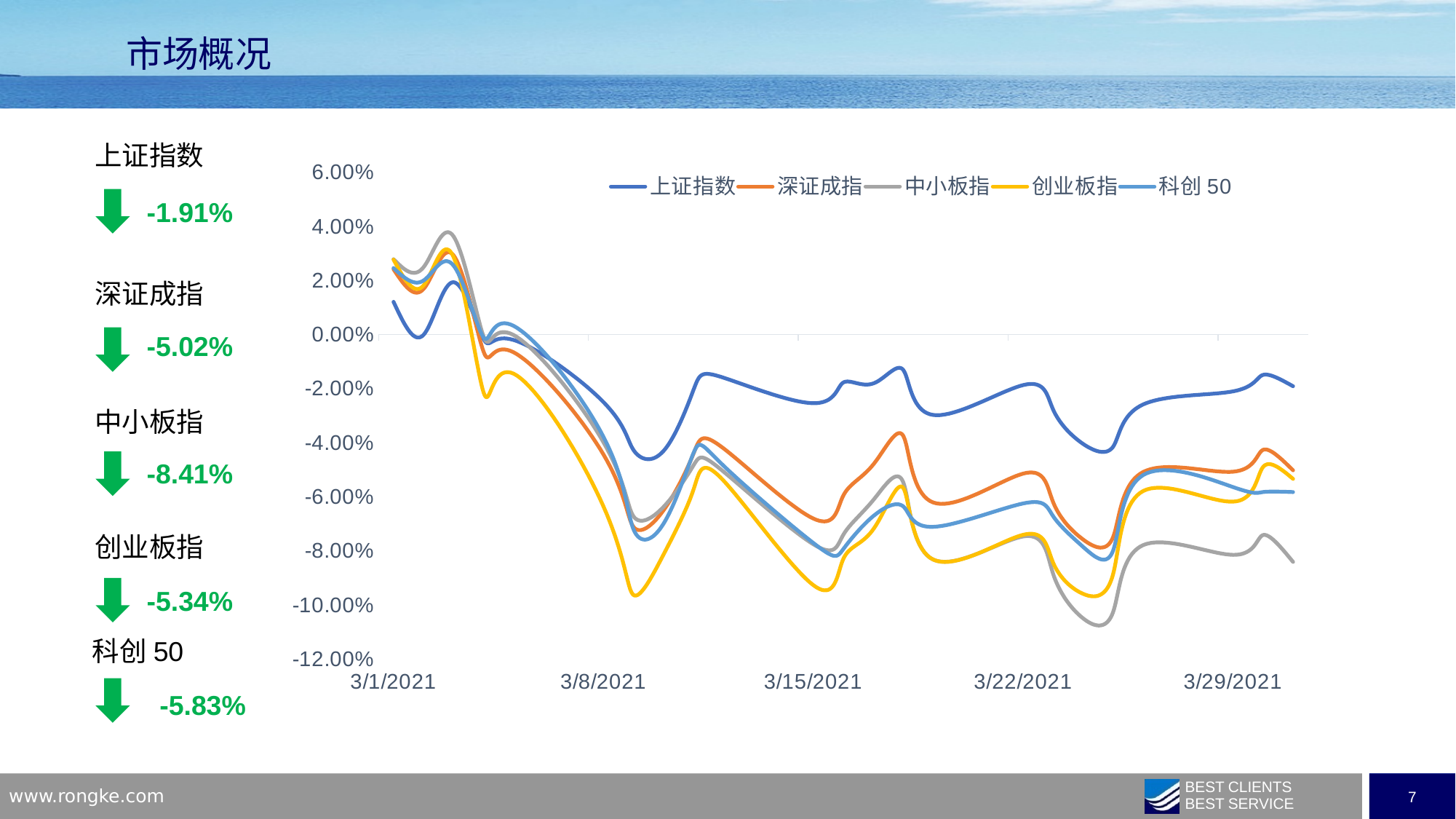

市场概况
上证指数

### Chart

| Category | 上证指数 | 深证成指 | 中小板指 | 创业板指 | 科创50 |
|---|---|---|---|---|---|
| 44256 | 0.012059968759906559 | 0.02411855380216399 | 0.027840087699293692 | 0.027671579071049557 | 0.024558714199337528 |
| 44257 | -0.0001394097439317843 | 0.016796334224331133 | 0.024861954863218516 | 0.018111447783059287 | 0.01995878805343909 |
| 44258 | 0.019328169283325813 | 0.029291146112403466 | 0.036301981249982074 | 0.0287005029009344 | 0.025506671952377324 |
| 44259 | -0.001592667982187046 | -0.00629920003903095 | -0.0006911000539910894 | -0.021357959148251227 | -0.0010773344478084423 |
| 44260 | -0.0020215267794946312 | -0.006557550142891055 | -0.00016910497706279504 | -0.014460936943173186 | 0.0032081648387336514 |
| 44263 | -0.024982699170985057 | -0.04436561273817108 | -0.039833550429509645 | -0.06357647046389114 | -0.03781744910648965 |
| 44264 | -0.04268594130815584 | -0.07111711115671071 | -0.06721595754299936 | -0.0963116834843073 | -0.0720054104353054 |
| 44265 | -0.043129020355304415 | -0.06507735721050767 | -0.06380466253996953 | -0.0814693611540831 | -0.07004559868405413 |
| 44266 | -0.02058918342252858 | -0.04418968927630562 | -0.04847246078317535 | -0.057491702362780894 | -0.04396966927469459 |
| 44267 | -0.015959366448258017 | -0.042076291681761524 | -0.05067383362713718 | -0.05397869478417916 | -0.04847808875543014 |
| 44270 | -0.025401184880232353 | -0.06806017734907455 | -0.07756270969364853 | -0.0926861202039303 | -0.07709538381689918 |
| 44271 | -0.017767333002686292 | -0.059589450942131084 | -0.07409285893736706 | -0.08304263592825367 | -0.07937618556012738 |
| 44272 | -0.01810431587717387 | -0.048091023993038884 | -0.0612431882964809 | -0.07205503754195919 | -0.0671747185113909 |
| 44273 | -0.01311235274062117 | -0.037465011155341066 | -0.05464877411356883 | -0.05675377620089983 | -0.06357676394561951 |
| 44274 | -0.029756229010882707 | -0.062136625805509715 | -0.08323674570075967 | -0.08324825597856944 | -0.07113402256284274 |
| 44277 | -0.0187060974721468 | -0.051454944999861474 | -0.07469230337265997 | -0.07407105428695326 | -0.06248622779426305 |
| 44278 | -0.02780546151065666 | -0.06204937405485156 | -0.0885745600120803 | -0.08442737990195104 | -0.06722526217640257 |
| 44279 | -0.04047208493712484 | -0.07582991886242019 | -0.1049940300225567 | -0.09591204211148052 | -0.07856122554054368 |
| 44280 | -0.04146069152476528 | -0.07487762852361046 | -0.10259282176311724 | -0.0885737535133766 | -0.07987166435385373 |
| 44281 | -0.02586253082146528 | -0.050854074218015466 | -0.07789119469508787 | -0.05789501552222065 | -0.05199411732089898 |
| 44284 | -0.021026762453205672 | -0.050745419663929314 | -0.08149113729726332 | -0.06181967499060692 | -0.05644060195241862 |
| 44285 | -0.014933770112534384 | -0.042668229119568024 | -0.07417037010687177 | -0.04899968350572037 | -0.05827231946010303 |
| 44286 | -0.019141453698239497 | -0.05023458540974124 | -0.0841028227901095 | -0.05339917018308871 | -0.05827971241408991 |
-1.91%
深证成指
-5.02%

中小板指
-8.41%

创业板指

-5.34%
科创50

-5.83%